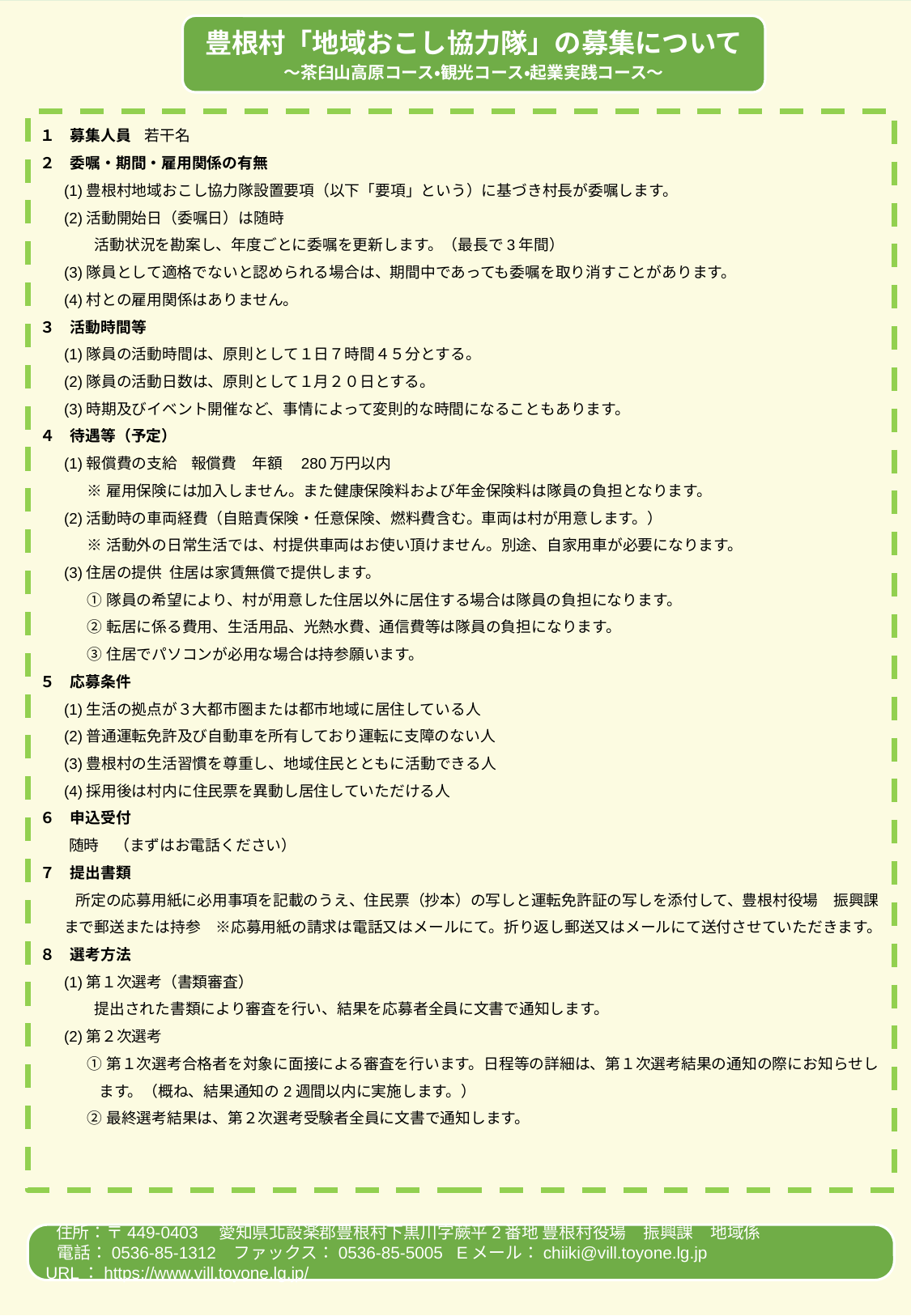

豊根村「地域おこし協力隊」の募集について

～茶臼山高原コース・観光コース・起業実践コース～
１　募集人員    若干名
２　委嘱・期間・雇用関係の有無
(1)豊根村地域おこし協力隊設置要項（以下「要項」という）に基づき村長が委嘱します。
(2)活動開始日（委嘱日）は随時
　　活動状況を勘案し、年度ごとに委嘱を更新します。（最長で3年間）
(3)隊員として適格でないと認められる場合は、期間中であっても委嘱を取り消すことがあります。
(4)村との雇用関係はありません。
３　活動時間等
(1)隊員の活動時間は、原則として１日７時間４５分とする。
(2)隊員の活動日数は、原則として１月２０日とする。
(3)時期及びイベント開催など、事情によって変則的な時間になることもあります。
４　待遇等（予定）
(1)報償費の支給    報償費　年額　280万円以内
※雇用保険には加入しません。また健康保険料および年金保険料は隊員の負担となります。
(2)活動時の車両経費（自賠責保険・任意保険、燃料費含む。車両は村が用意します。）
※活動外の日常生活では、村提供車両はお使い頂けません。別途、自家用車が必要になります。
(3)住居の提供  住居は家賃無償で提供します。
①隊員の希望により、村が用意した住居以外に居住する場合は隊員の負担になります。
②転居に係る費用、生活用品、光熱水費、通信費等は隊員の負担になります。
③住居でパソコンが必用な場合は持参願います。
５　応募条件
(1)生活の拠点が３大都市圏または都市地域に居住している人
(2)普通運転免許及び自動車を所有しており運転に支障のない人
(3)豊根村の生活習慣を尊重し、地域住民とともに活動できる人
(4)採用後は村内に住民票を異動し居住していただける人
６　申込受付
　    随時　（まずはお電話ください）
７　提出書類
所定の応募用紙に必用事項を記載のうえ、住民票（抄本）の写しと運転免許証の写しを添付して、豊根村役場　振興課まで郵送または持参　※応募用紙の請求は電話又はメールにて。折り返し郵送又はメールにて送付させていただきます。
８　選考方法
(1)第１次選考（書類審査）
　　提出された書類により審査を行い、結果を応募者全員に文書で通知します。
(2)第２次選考
①第１次選考合格者を対象に面接による審査を行います。日程等の詳細は、第１次選考結果の通知の際にお知らせします。（概ね、結果通知の2週間以内に実施します。）
②最終選考結果は、第２次選考受験者全員に文書で通知します。
  住所：〒449-0403　愛知県北設楽郡豊根村下黒川字蕨平2番地 豊根村役場　振興課　地域係
  電話：0536-85-1312   ファックス：0536-85-5005   Eメール：chiiki@vill.toyone.lg.jp   URL：https://www.vill.toyone.lg.jp/